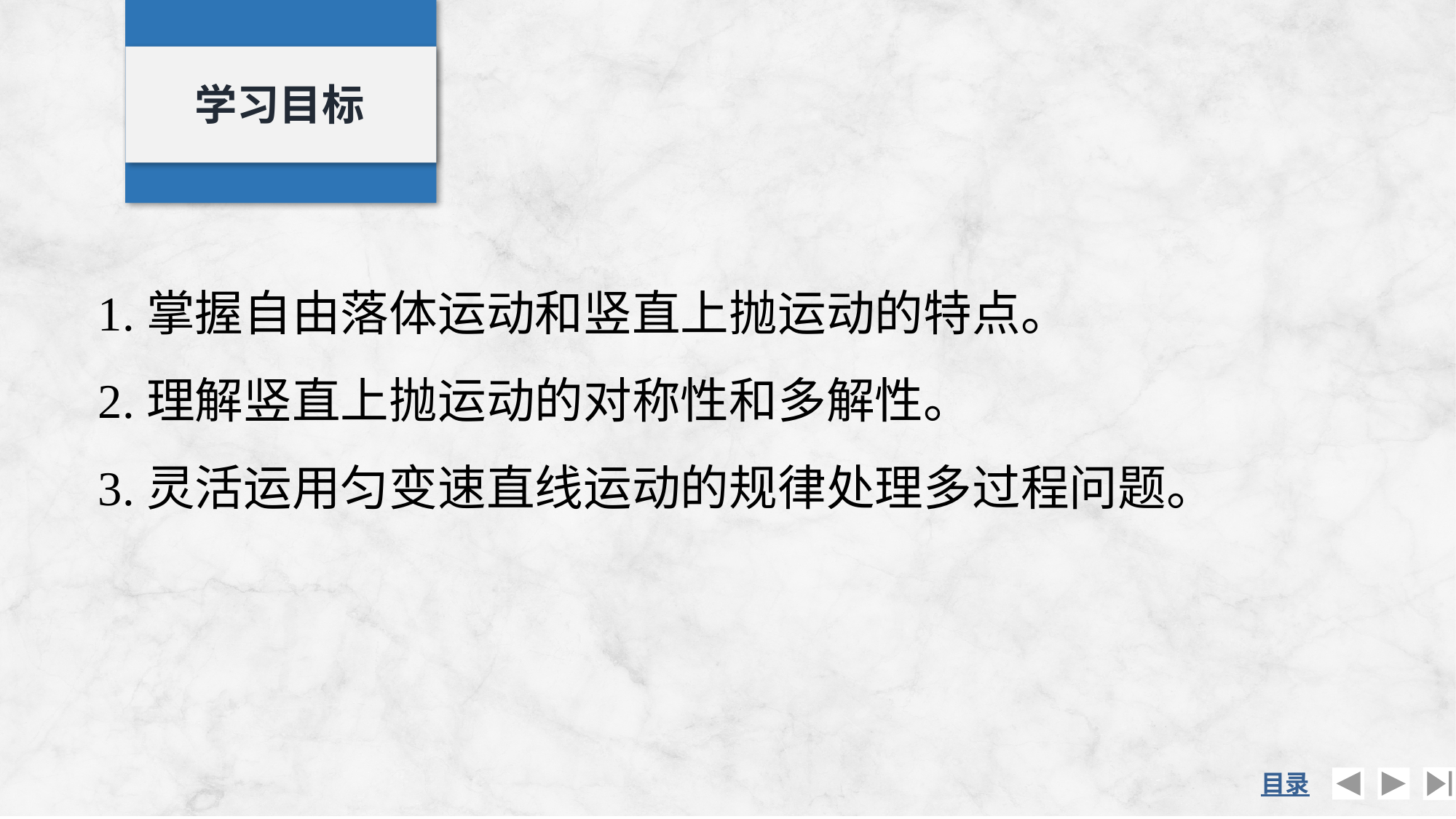

学习目标
1.掌握自由落体运动和竖直上抛运动的特点。
2.理解竖直上抛运动的对称性和多解性。
3.灵活运用匀变速直线运动的规律处理多过程问题。